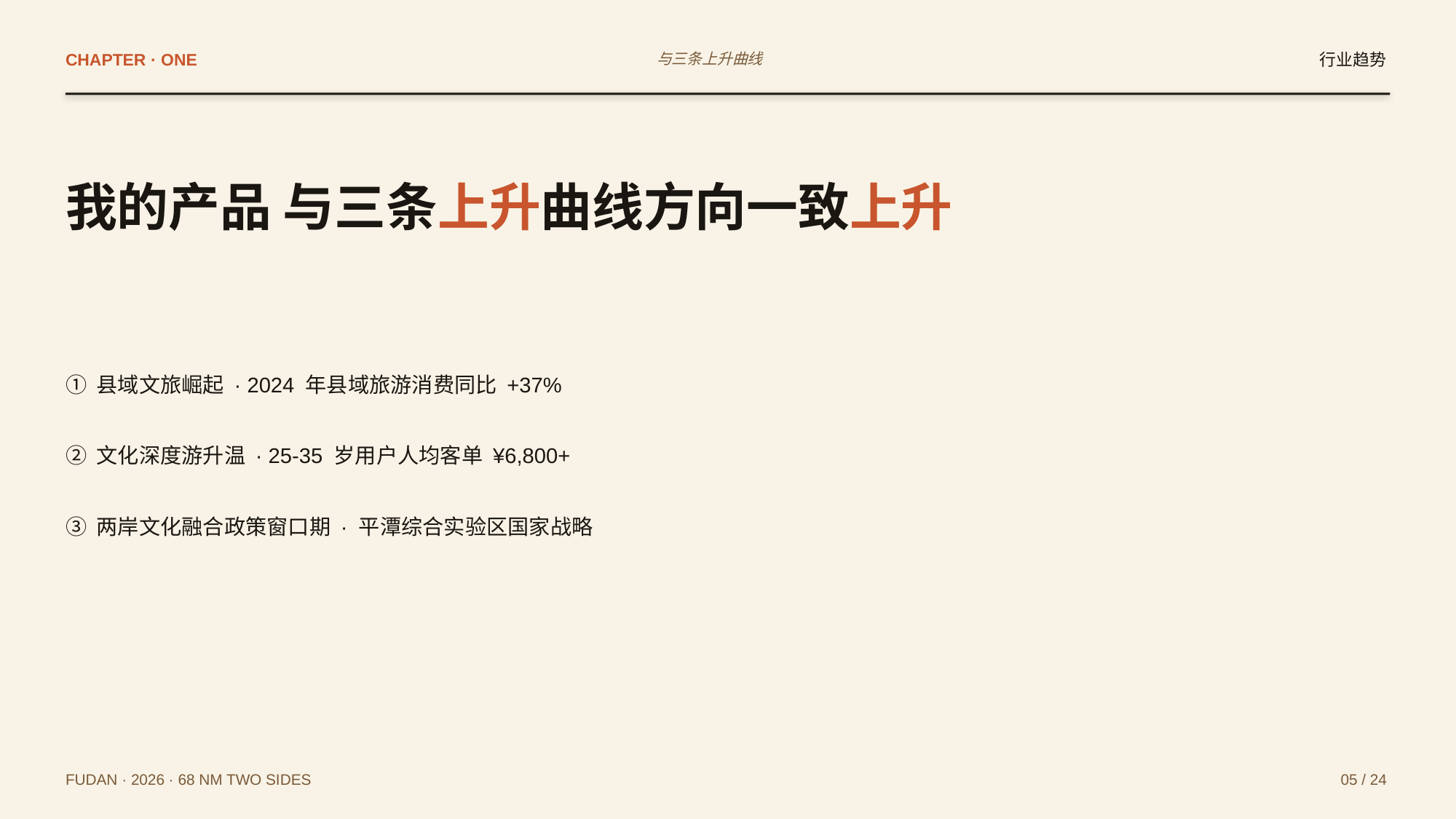

CHAPTER · ONE
与三条上升曲线
行业趋势

我的产品 与三条上升曲线方向一致上升
① 县域文旅崛起 · 2024 年县域旅游消费同比 +37%
② 文化深度游升温 · 25-35 岁用户人均客单 ¥6,800+
③ 两岸文化融合政策窗口期 · 平潭综合实验区国家战略
FUDAN · 2026 · 68 NM TWO SIDES
05 / 24